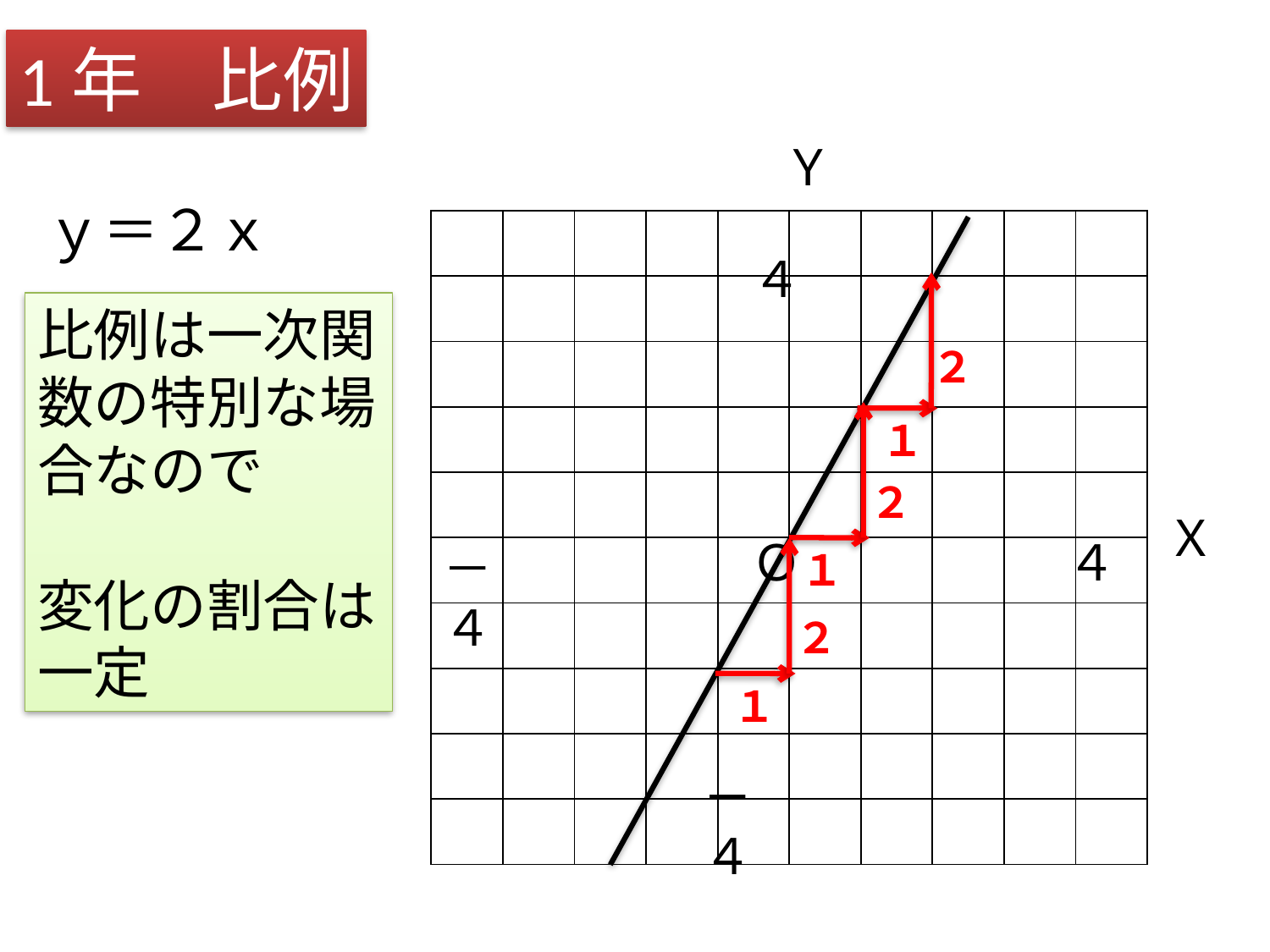

1年　比例
Ｙ
ｙ＝２ｘ
|  |  |  |  |  |  |  |  |  |  |
| --- | --- | --- | --- | --- | --- | --- | --- | --- | --- |
|  |  |  |  |  |  |  |  |  |  |
|  |  |  |  |  |  |  |  |  |  |
|  |  |  |  |  |  |  |  |  |  |
|  |  |  |  |  |  |  |  |  |  |
|  |  |  |  |  |  |  |  |  |  |
|  |  |  |  |  |  |  |  |  |  |
|  |  |  |  |  |  |  |  |  |  |
|  |  |  |  |  |  |  |  |  |  |
|  |  |  |  |  |  |  |  |  |  |
４
Ｏ
４
－４
－４
比例は一次関数の特別な場合なので

変化の割合は一定
２
１
２
Ｘ
１
２
１